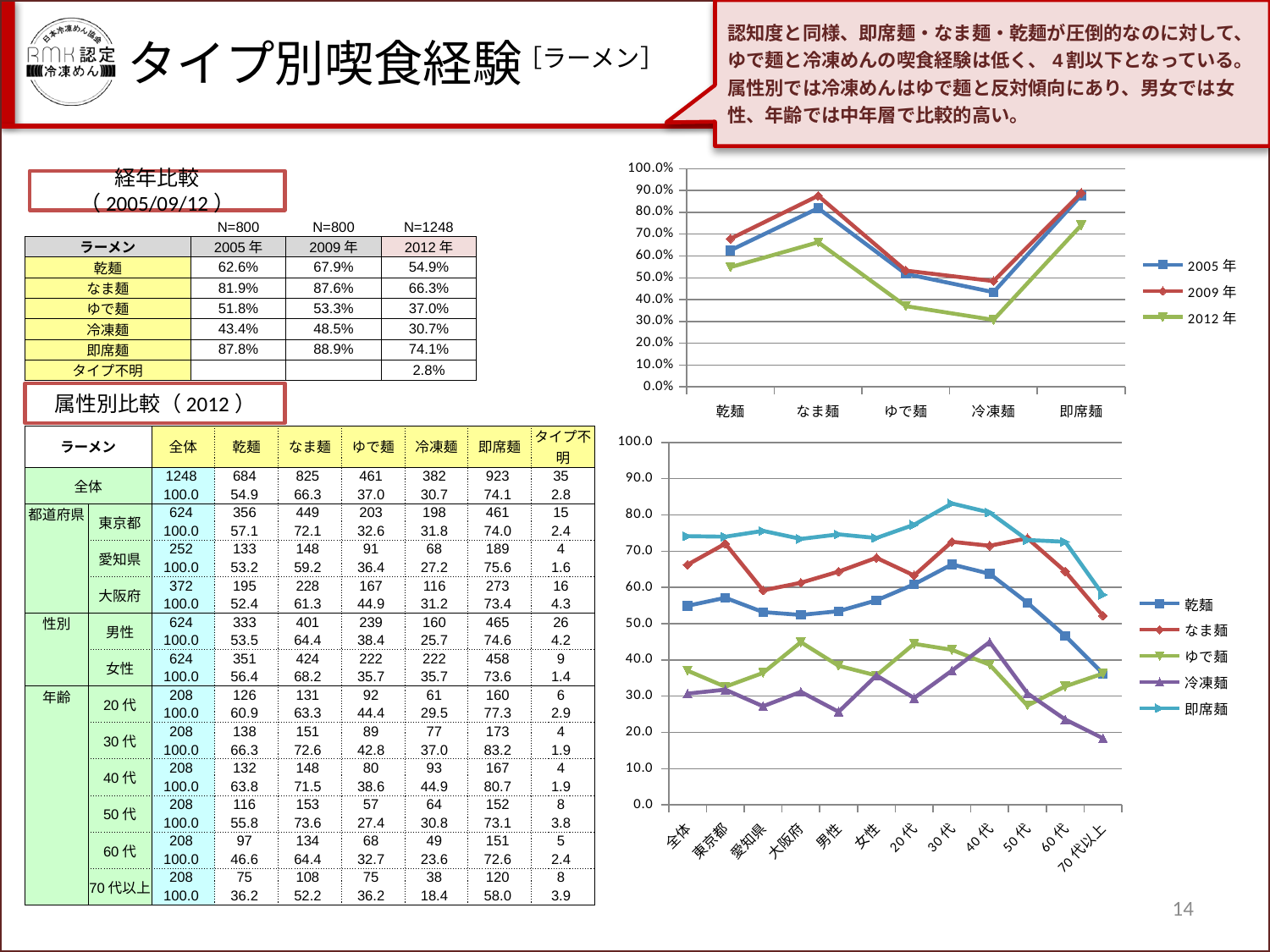

認知度と同様、即席麺・なま麺・乾麺が圧倒的なのに対して、ゆで麺と冷凍めんの喫食経験は低く、4割以下となっている。
属性別では冷凍めんはゆで麺と反対傾向にあり、男女では女性、年齢では中年層で比較的高い。
タイプ別喫食経験
［ラーメン］

### Chart

| Category | 2005年 | 2009年 | 2012年 |
|---|---|---|---|
| 乾麺 | 0.6260000000000008 | 0.6790000000000009 | 0.549 |
| なま麺 | 0.819 | 0.8760000000000008 | 0.6630000000000009 |
| ゆで麺 | 0.518 | 0.533 | 0.37000000000000033 |
| 冷凍麺 | 0.43400000000000033 | 0.4850000000000003 | 0.30700000000000033 |
| 即席麺 | 0.8780000000000008 | 0.889 | 0.7410000000000007 |
経年比較（2005/09/12）
|  | N=800 | N=800 | N=1248 |
| --- | --- | --- | --- |
| ラーメン | 2005年 | 2009年 | 2012年 |
| 乾麺 | 62.6% | 67.9% | 54.9% |
| なま麺 | 81.9% | 87.6% | 66.3% |
| ゆで麺 | 51.8% | 53.3% | 37.0% |
| 冷凍麺 | 43.4% | 48.5% | 30.7% |
| 即席麺 | 87.8% | 88.9% | 74.1% |
| タイプ不明 |  |  | 2.8% |
属性別比較（2012）
| ラーメン |  | 全体 | 乾麺 | なま麺 | ゆで麺 | 冷凍麺 | 即席麺 | タイプ不明 |
| --- | --- | --- | --- | --- | --- | --- | --- | --- |
| 全体 |  | 1248 | 684 | 825 | 461 | 382 | 923 | 35 |
|  |  | 100.0 | 54.9 | 66.3 | 37.0 | 30.7 | 74.1 | 2.8 |
| 都道府県 | 東京都 | 624 | 356 | 449 | 203 | 198 | 461 | 15 |
|  |  | 100.0 | 57.1 | 72.1 | 32.6 | 31.8 | 74.0 | 2.4 |
|  | 愛知県 | 252 | 133 | 148 | 91 | 68 | 189 | 4 |
|  |  | 100.0 | 53.2 | 59.2 | 36.4 | 27.2 | 75.6 | 1.6 |
|  | 大阪府 | 372 | 195 | 228 | 167 | 116 | 273 | 16 |
|  |  | 100.0 | 52.4 | 61.3 | 44.9 | 31.2 | 73.4 | 4.3 |
| 性別 | 男性 | 624 | 333 | 401 | 239 | 160 | 465 | 26 |
|  |  | 100.0 | 53.5 | 64.4 | 38.4 | 25.7 | 74.6 | 4.2 |
|  | 女性 | 624 | 351 | 424 | 222 | 222 | 458 | 9 |
|  |  | 100.0 | 56.4 | 68.2 | 35.7 | 35.7 | 73.6 | 1.4 |
| 年齢 | 20代 | 208 | 126 | 131 | 92 | 61 | 160 | 6 |
|  |  | 100.0 | 60.9 | 63.3 | 44.4 | 29.5 | 77.3 | 2.9 |
|  | 30代 | 208 | 138 | 151 | 89 | 77 | 173 | 4 |
|  |  | 100.0 | 66.3 | 72.6 | 42.8 | 37.0 | 83.2 | 1.9 |
|  | 40代 | 208 | 132 | 148 | 80 | 93 | 167 | 4 |
|  |  | 100.0 | 63.8 | 71.5 | 38.6 | 44.9 | 80.7 | 1.9 |
|  | 50代 | 208 | 116 | 153 | 57 | 64 | 152 | 8 |
|  |  | 100.0 | 55.8 | 73.6 | 27.4 | 30.8 | 73.1 | 3.8 |
|  | 60代 | 208 | 97 | 134 | 68 | 49 | 151 | 5 |
|  |  | 100.0 | 46.6 | 64.4 | 32.7 | 23.6 | 72.6 | 2.4 |
|  | 70代以上 | 208 | 75 | 108 | 75 | 38 | 120 | 8 |
|  |  | 100.0 | 36.2 | 52.2 | 36.2 | 18.4 | 58.0 | 3.9 |

### Chart

| Category | 乾麺 | なま麺 | ゆで麺 | 冷凍麺 | 即席麺 |
|---|---|---|---|---|---|
| 全体 | 54.93975903614457 | 66.26506024096386 | 37.02811244979926 | 30.682730923694777 | 74.13654618473892 |
| 東京都 | 57.14285714285714 | 72.07062600321026 | 32.58426966292134 | 31.781701444622787 | 73.99678972712681 |
| 愛知県 | 53.2 | 59.20000000000001 | 36.4 | 27.200000000000003 | 75.6 |
| 大阪府 | 52.41935483870967 | 61.29032258064516 | 44.89247311827957 | 31.18279569892471 | 73.38709677419355 |
| 男性 | 53.451043338683775 | 64.36597110754396 | 38.36276083467099 | 25.68218298555374 | 74.63884430176556 |
| 女性 | 56.430868167202476 | 68.16720257234726 | 35.691318327974365 | 35.691318327974365 | 73.63344051446927 |
| 20代 | 60.869565217391305 | 63.28502415458937 | 44.44444444444436 | 29.468599033816403 | 77.29468599033831 |
| 30代 | 66.34615384615384 | 72.59615384615384 | 42.788461538461526 | 37.019230769230774 | 83.17307692307678 |
| 40代 | 63.768115942029134 | 71.4975845410629 | 38.64734299516908 | 44.92753623188406 | 80.67632850241532 |
| 50代 | 55.76923076923078 | 73.55769230769228 | 27.403846153846157 | 30.76923076923077 | 73.07692307692305 |
| 60代 | 46.63461538461539 | 64.42307692307685 | 32.69230769230769 | 23.557692307692307 | 72.59615384615384 |
| 70代以上 | 36.231884057970994 | 52.17391304347831 | 36.231884057970994 | 18.357487922705314 | 57.97101449275357 |
14